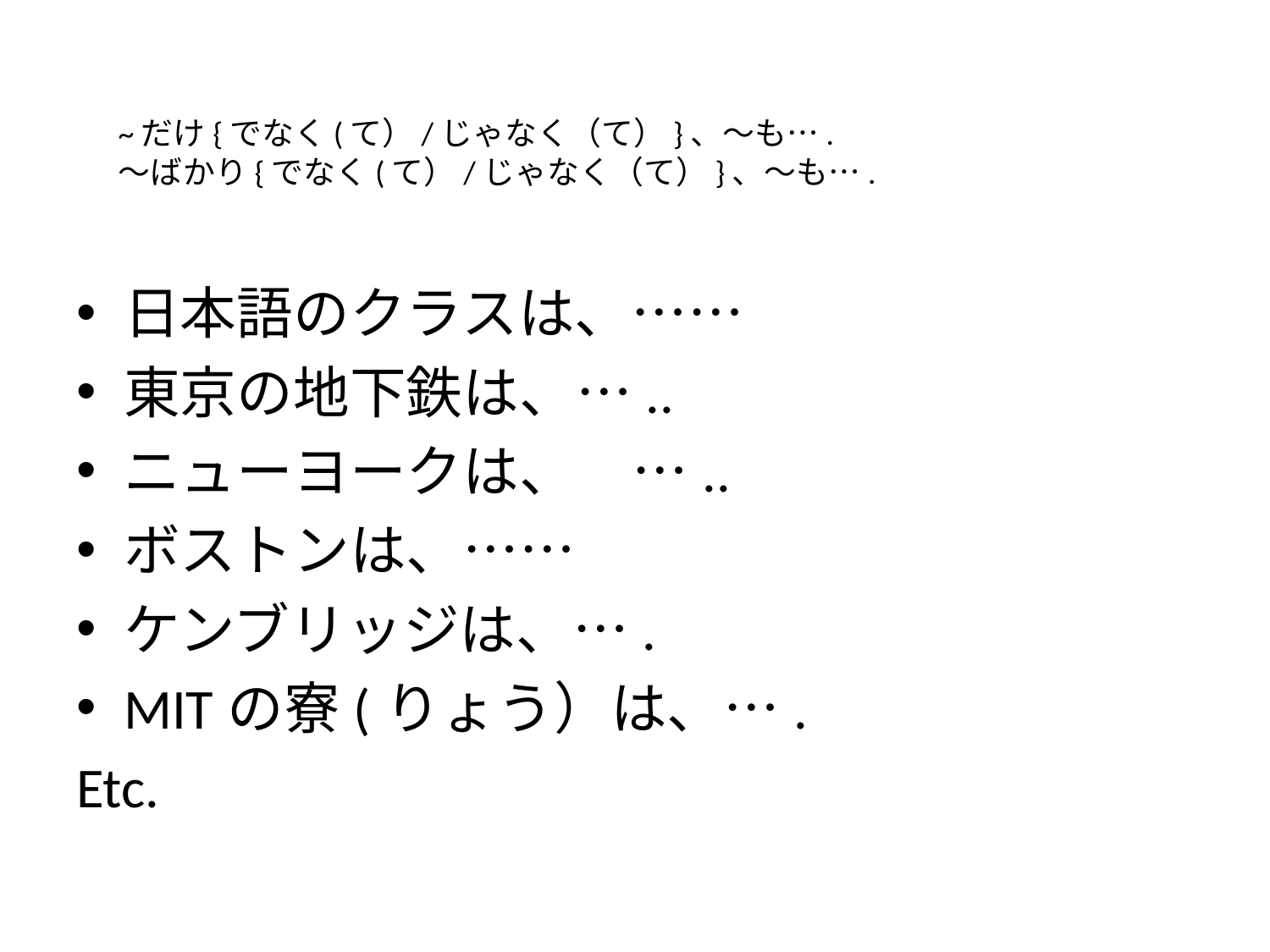

# ~だけ{でなく(て）/じゃなく（て）}、〜も…. 〜ばかり{でなく(て）/じゃなく（て）}、〜も….
日本語のクラスは、……
東京の地下鉄は、…..
ニューヨークは、　…..
ボストンは、……
ケンブリッジは、….
MITの寮(りょう）は、….
Etc.